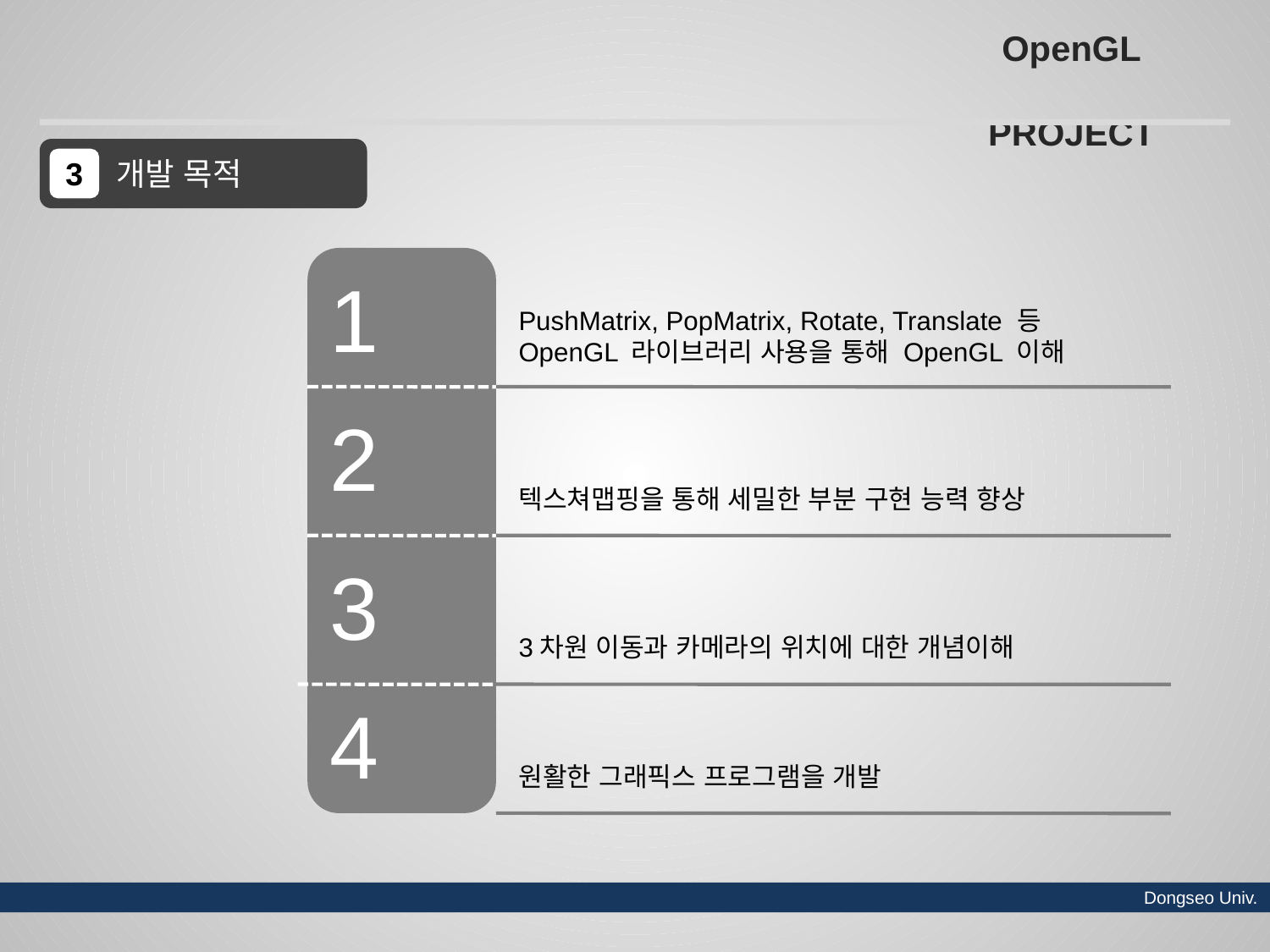

OpenGL
               PROJECT

      개발 목적
3

1
PushMatrix, PopMatrix, Rotate, Translate 등
OpenGL 라이브러리 사용을 통해 OpenGL 이해
2
텍스쳐맵핑을 통해 세밀한 부분 구현 능력 향상
3
3차원 이동과 카메라의 위치에 대한 개념이해
4
원활한 그래픽스 프로그램을 개발
 Dongseo Univ.